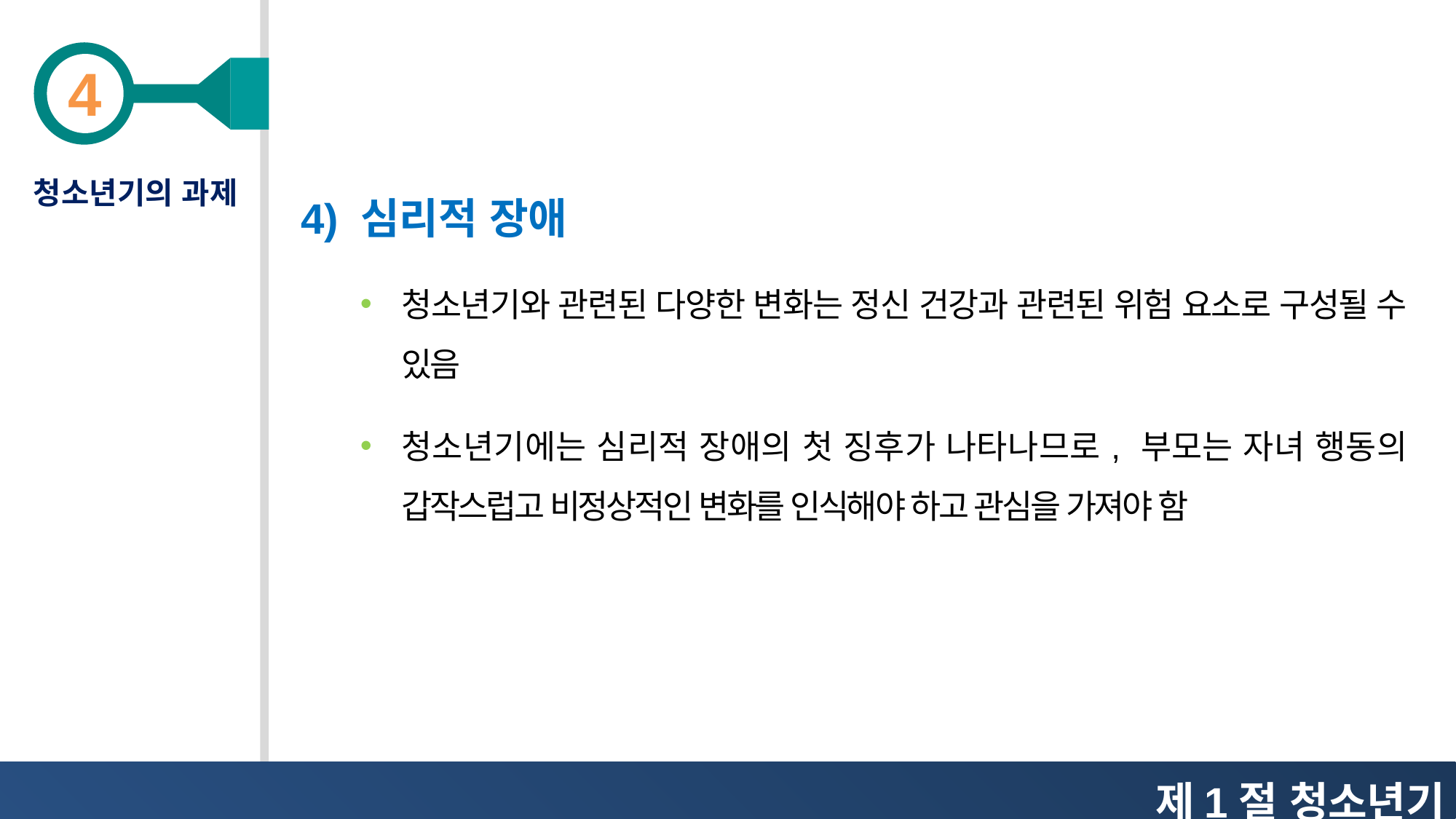

청소년기의 과제
4) 심리적 장애
청소년기와 관련된 다양한 변화는 정신 건강과 관련된 위험 요소로 구성될 수 있음

청소년기에는 심리적 장애의 첫 징후가 나타나므로, 부모는 자녀 행동의 갑작스럽고 비정상적인 변화를 인식해야 하고 관심을 가져야 함
제1절 청소년기